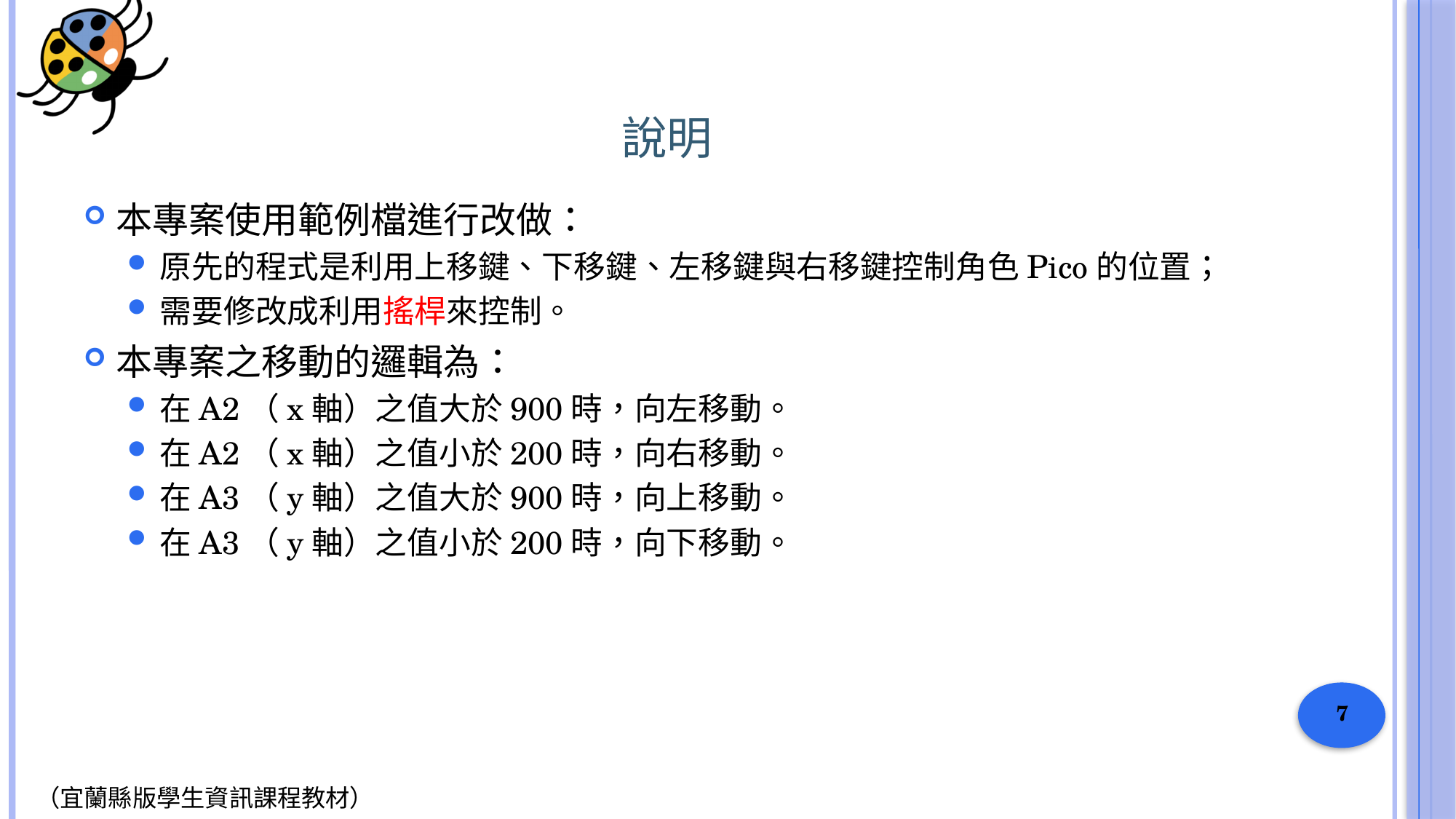

# 說明
本專案使用範例檔進行改做：
原先的程式是利用上移鍵、下移鍵、左移鍵與右移鍵控制角色Pico的位置；
需要修改成利用搖桿來控制。
本專案之移動的邏輯為：
在A2（x軸）之值大於900時，向左移動。
在A2（x軸）之值小於200時，向右移動。
在A3（y軸）之值大於900時，向上移動。
在A3（y軸）之值小於200時，向下移動。

7